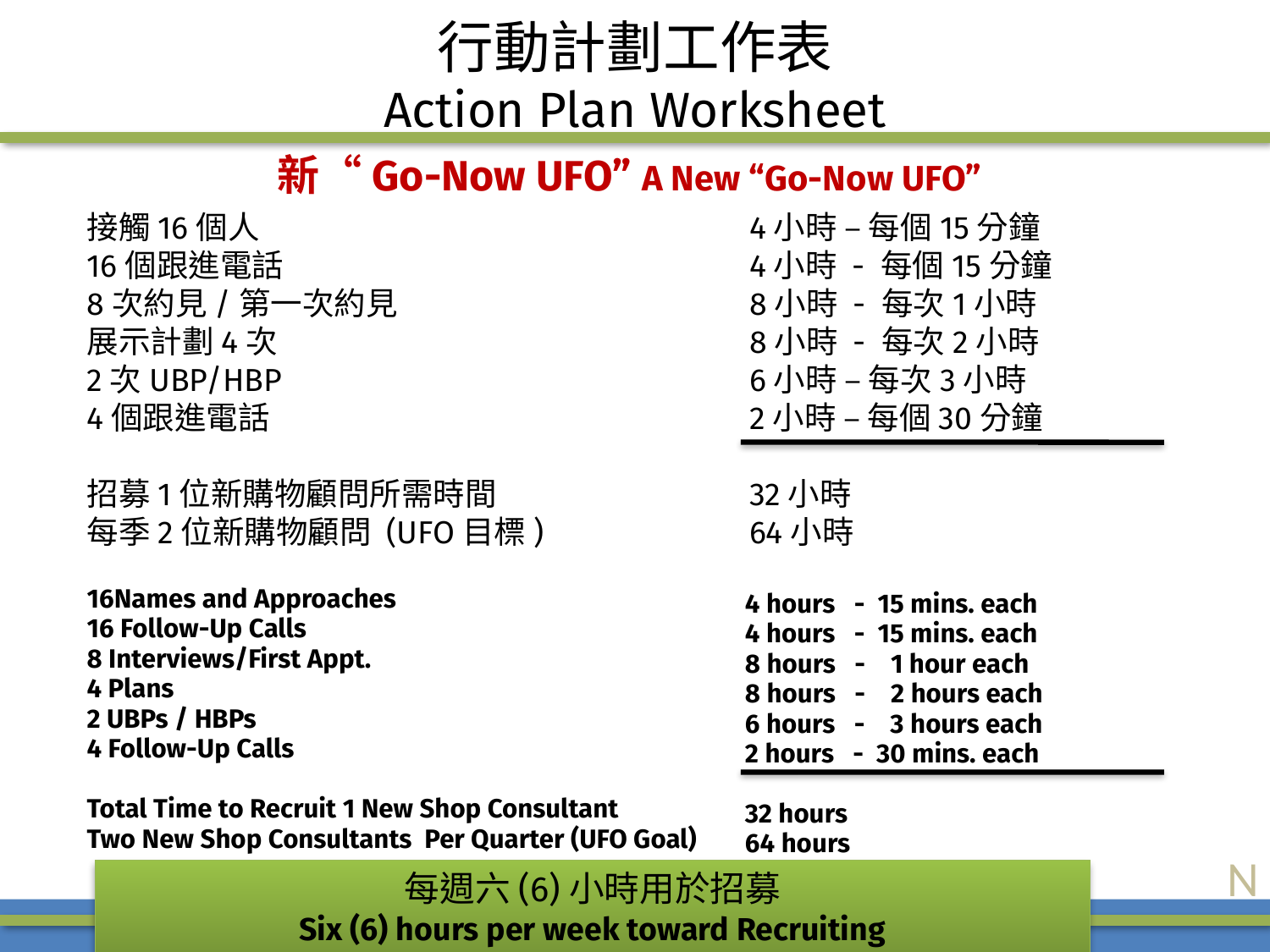

# 行動計劃工作表 Action Plan Worksheet
新“Go-Now UFO” A New “Go-Now UFO”
接觸16個人
16個跟進電話
8次約見/第一次約見
展示計劃4次
2次UBP/HBP
4個跟進電話

招募1位新購物顧問所需時間
每季2位新購物顧問 (UFO目標)
  4小時 – 每個15分鐘
  4小時 - 每個15分鐘
  8小時 - 每次1小時
  8小時 - 每次2小時
  6小時 – 每次3小時
  2小時 – 每個30分鐘

  32小時
  64小時

16Names and Approaches
16 Follow-Up Calls
8 Interviews/First Appt.
4 Plans
2 UBPs / HBPs
4 Follow-Up Calls

Total Time to Recruit 1 New Shop Consultant
Two New Shop Consultants  Per Quarter (UFO Goal)
  4 hours   -  15 mins. each
  4 hours   -  15 mins. each
  8 hours   -    1 hour each
  8 hours   -    2 hours each
  6 hours   -    3 hours each
  2 hours   -  30 mins. each

  32 hours
  64 hours

N
每週六(6)小時用於招募
Six (6) hours per week toward Recruiting